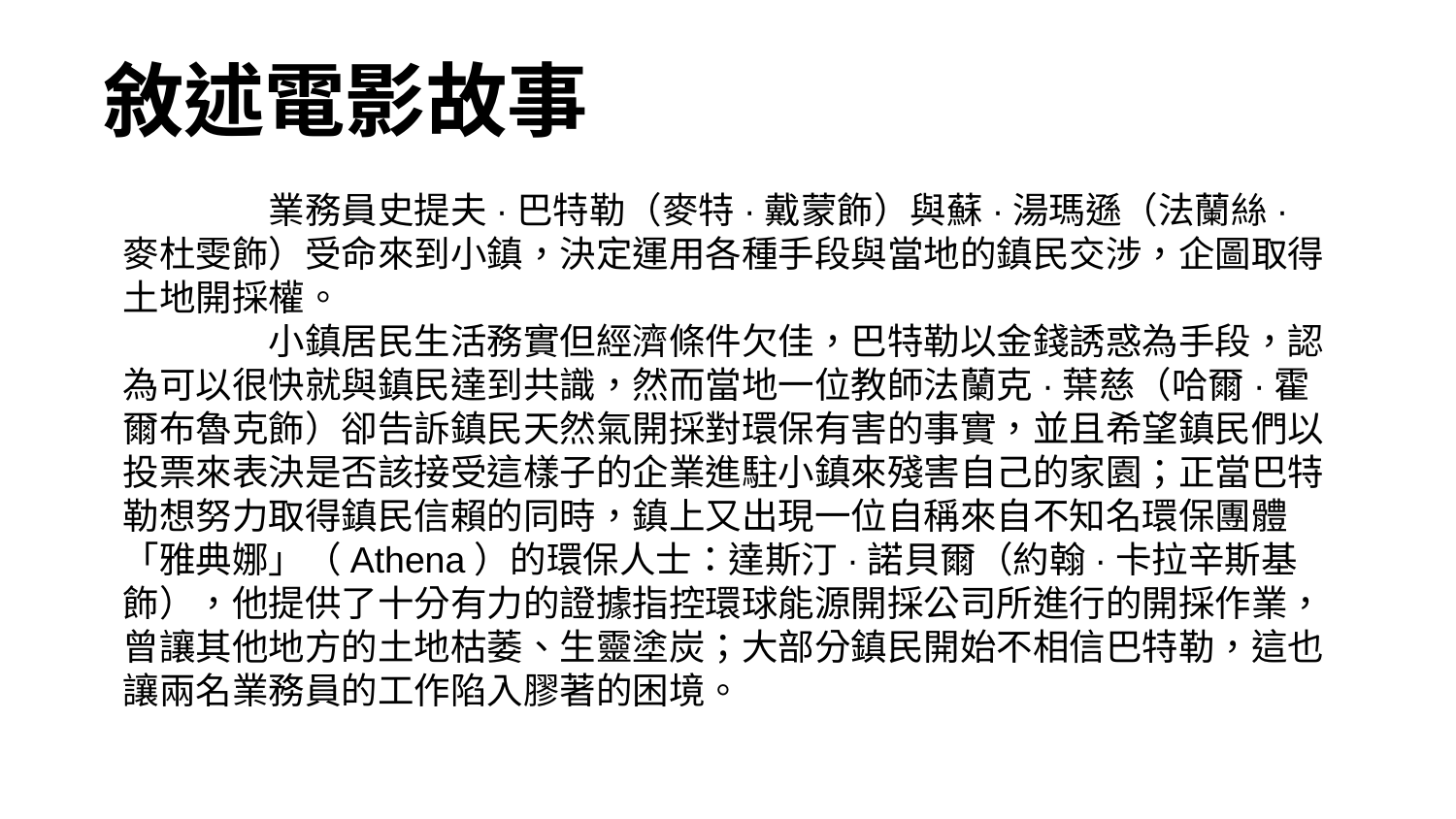

敘述電影故事
	業務員史提夫·巴特勒（麥特·戴蒙飾）與蘇·湯瑪遜（法蘭絲·麥杜雯飾）受命來到小鎮，決定運用各種手段與當地的鎮民交涉，企圖取得土地開採權。
	小鎮居民生活務實但經濟條件欠佳，巴特勒以金錢誘惑為手段，認為可以很快就與鎮民達到共識，然而當地一位教師法蘭克·葉慈（哈爾·霍爾布魯克飾）卻告訴鎮民天然氣開採對環保有害的事實，並且希望鎮民們以投票來表決是否該接受這樣子的企業進駐小鎮來殘害自己的家園；正當巴特勒想努力取得鎮民信賴的同時，鎮上又出現一位自稱來自不知名環保團體「雅典娜」（Athena）的環保人士：達斯汀·諾貝爾（約翰·卡拉辛斯基飾），他提供了十分有力的證據指控環球能源開採公司所進行的開採作業，曾讓其他地方的土地枯萎、生靈塗炭；大部分鎮民開始不相信巴特勒，這也讓兩名業務員的工作陷入膠著的困境。